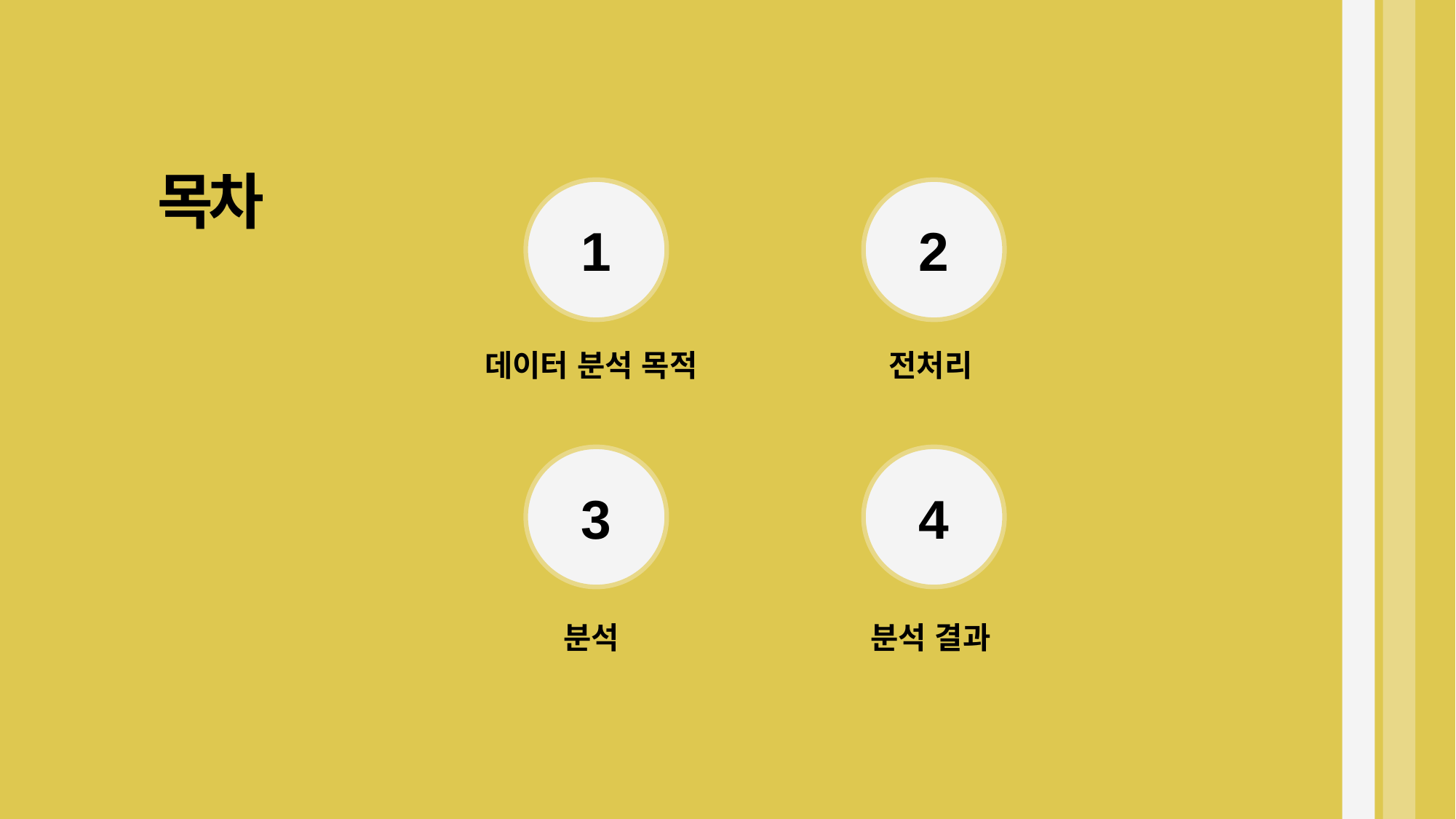

목차
1
2
데이터 분석 목적
전처리
3
4
분석
분석 결과